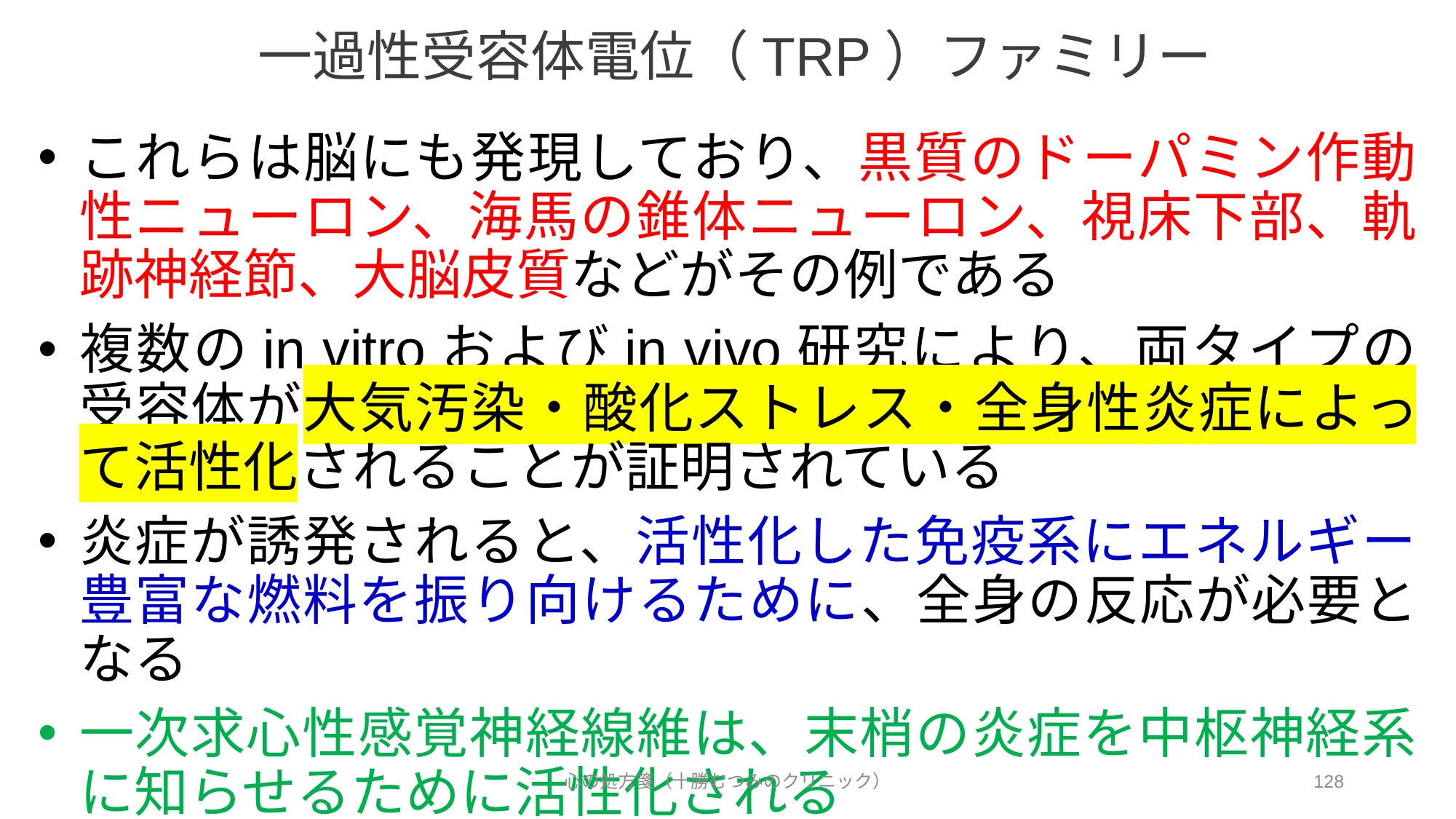

# 一過性受容体電位（TRP）ファミリー
これらは脳にも発現しており、黒質のドーパミン作動性ニューロン、海馬の錐体ニューロン、視床下部、軌跡神経節、大脳皮質などがその例である
複数のin vitroおよびin vivo研究により、両タイプの受容体が大気汚染・酸化ストレス・全身性炎症によって活性化されることが証明されている
炎症が誘発されると、活性化した免疫系にエネルギー豊富な燃料を振り向けるために、全身の反応が必要となる
一次求心性感覚神経線維は、末梢の炎症を中枢神経系に知らせるために活性化される
心の処方箋（十勝むつみのクリニック）
128